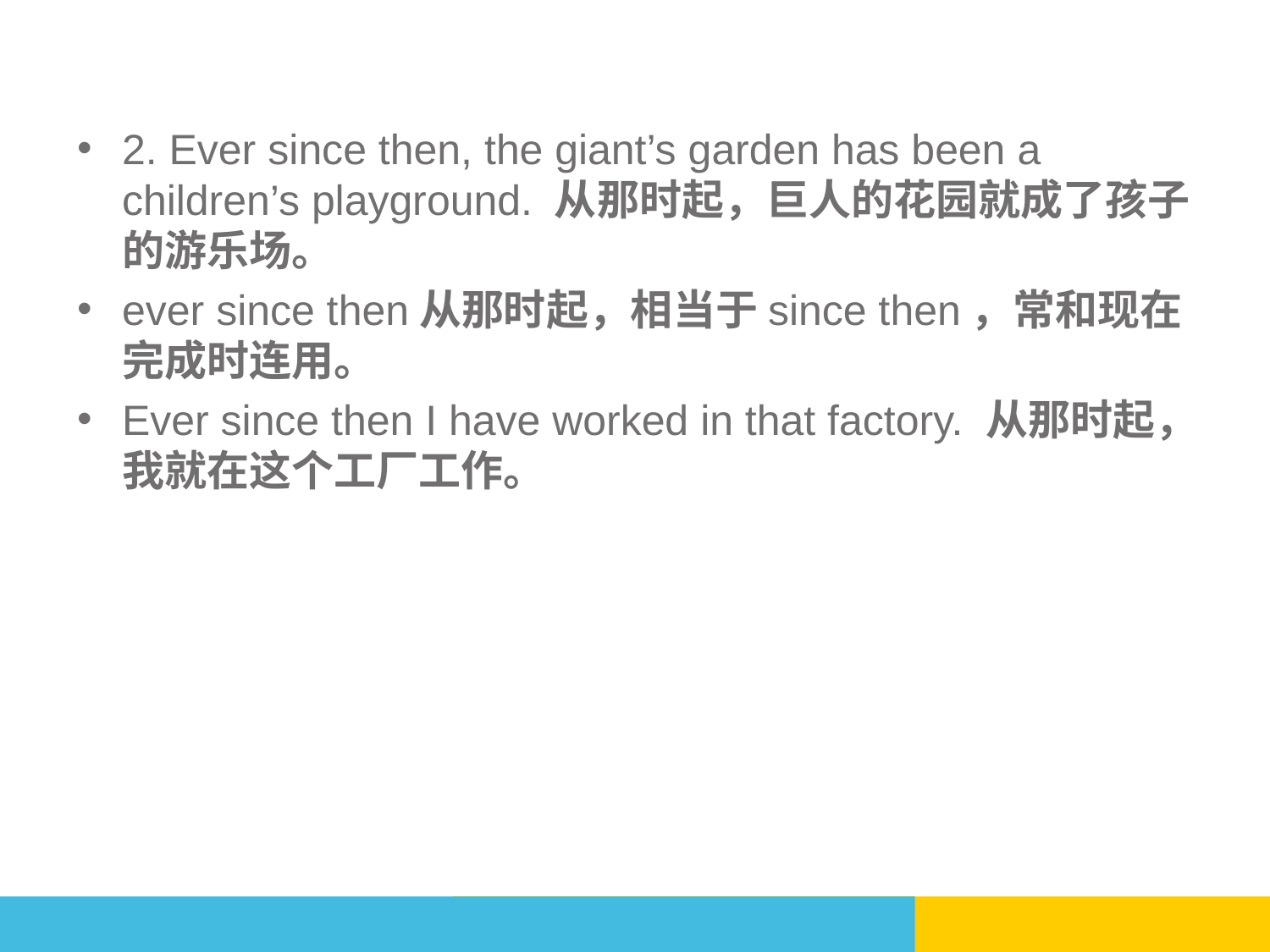

2. Ever since then, the giant’s garden has been a children’s playground. 从那时起，巨人的花园就成了孩子的游乐场。
ever since then从那时起，相当于since then，常和现在完成时连用。
Ever since then I have worked in that factory. 从那时起，我就在这个工厂工作。